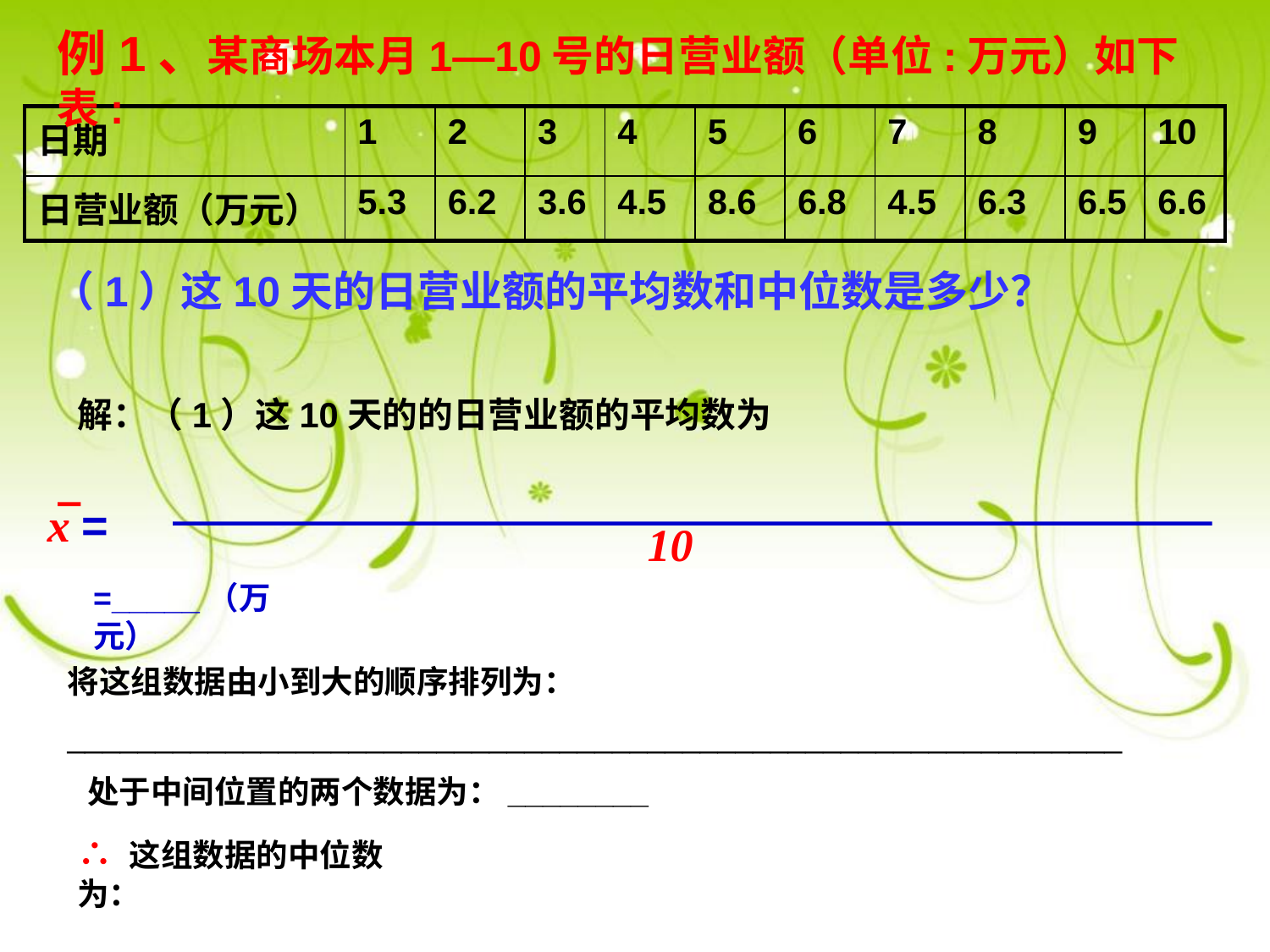

例1、某商场本月1—10号的日营业额（单位:万元）如下表:
| 日期 | 1 | 2 | 3 | 4 | 5 | 6 | 7 | 8 | 9 | 10 |
| --- | --- | --- | --- | --- | --- | --- | --- | --- | --- | --- |
| 日营业额（万元） | 5.3 | 6.2 | 3.6 | 4.5 | 8.6 | 6.8 | 4.5 | 6.3 | 6.5 | 6.6 |
（1）这10天的日营业额的平均数和中位数是多少？
解：（1）这10天的的日营业额的平均数为

10

x =

=_____（万元）

将这组数据由小到大的顺序排列为：
____________________________________________________________
处于中间位置的两个数据为：________
∴ 这组数据的中位数为：